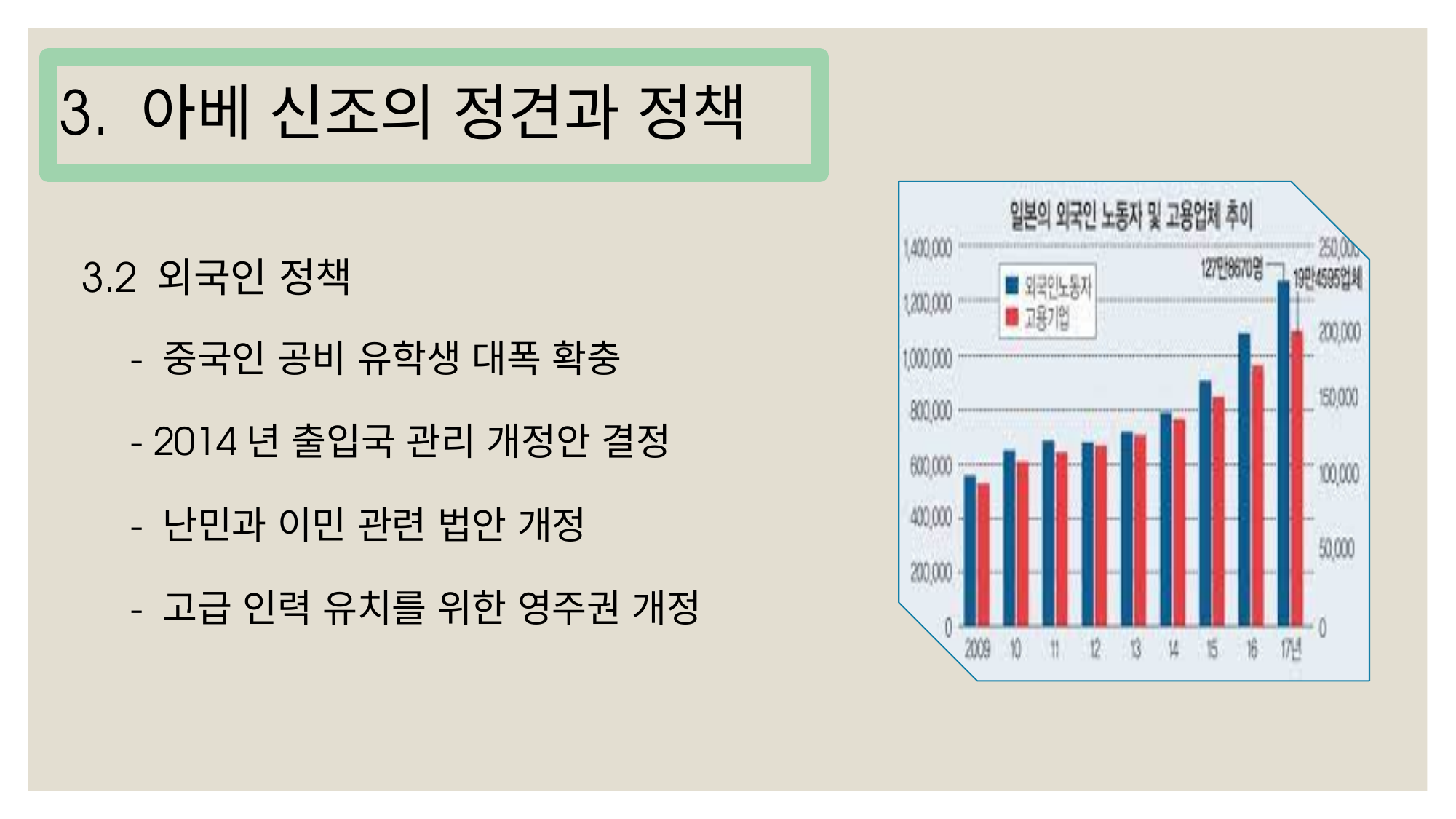

3. 아베 신조의 정견과 정책

3.2 외국인 정책
- 중국인 공비 유학생 대폭 확충
- 2014년 출입국 관리 개정안 결정
- 난민과 이민 관련 법안 개정
- 고급 인력 유치를 위한 영주권 개정